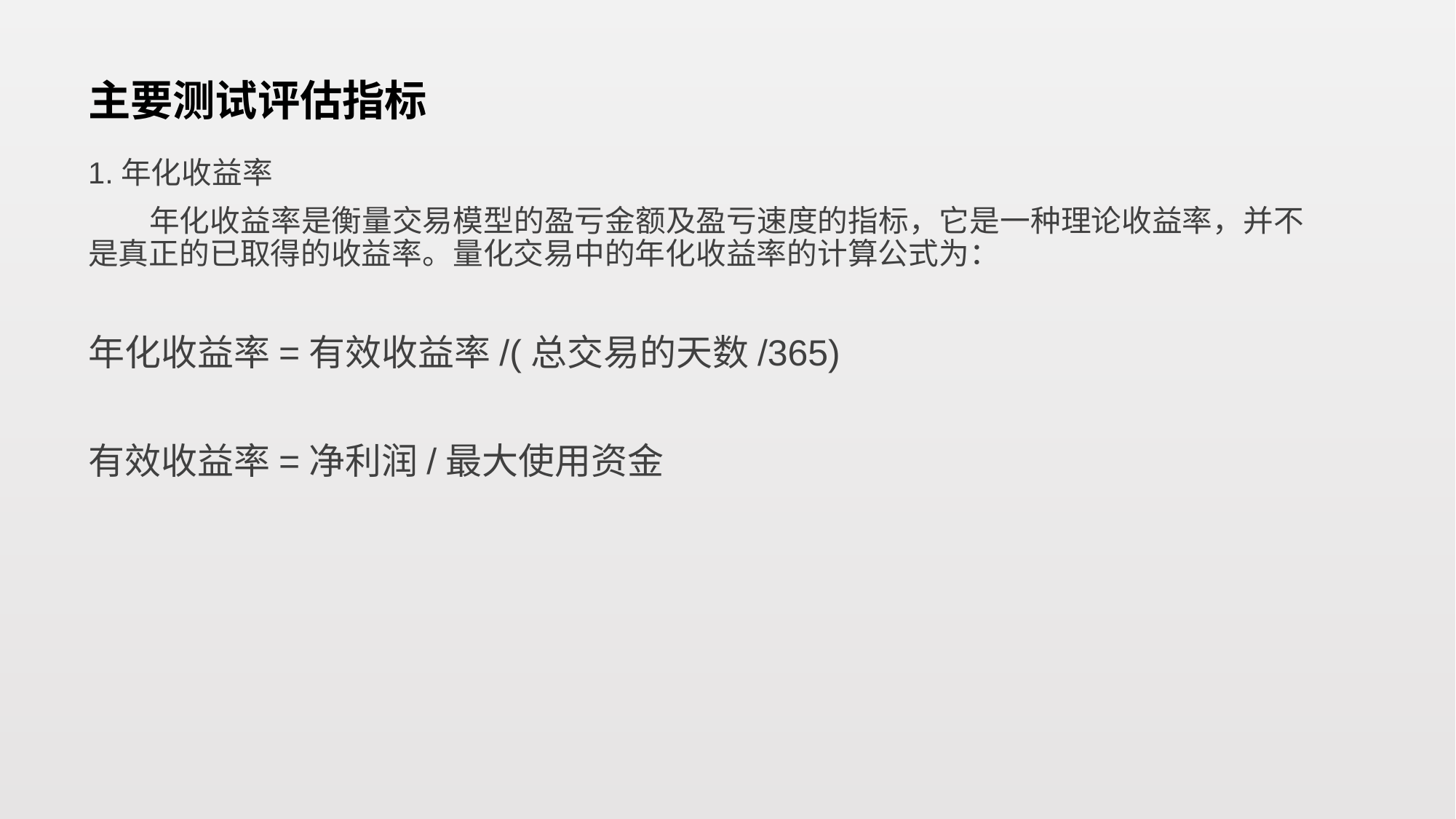

# 主要测试评估指标
1.年化收益率
        年化收益率是衡量交易模型的盈亏金额及盈亏速度的指标，它是一种理论收益率，并不是真正的已取得的收益率。量化交易中的年化收益率的计算公式为：

年化收益率=有效收益率/(总交易的天数/365)

有效收益率=净利润/最大使用资金